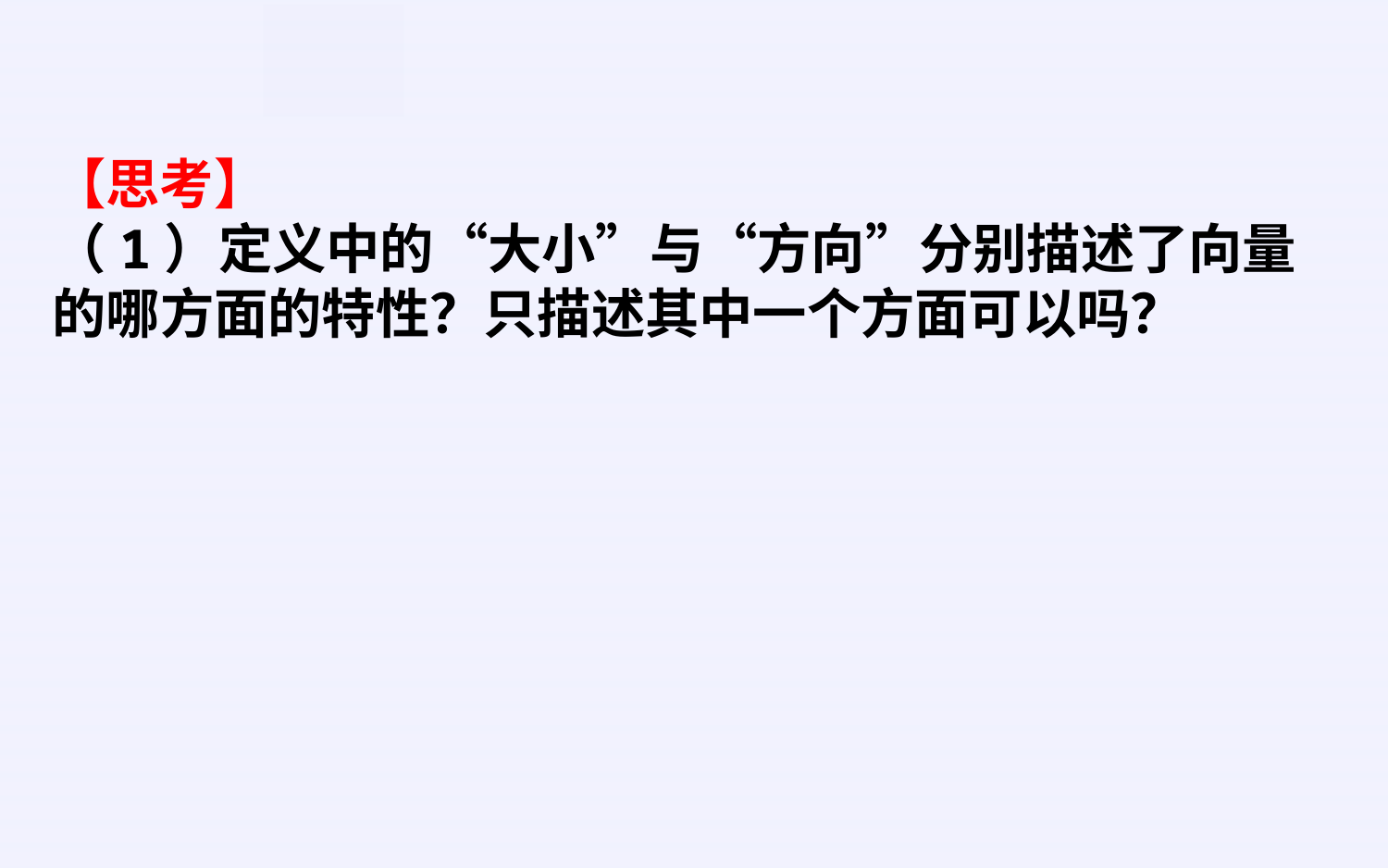

【思考】
（1）定义中的“大小”与“方向”分别描述了向量的哪方面的特性？只描述其中一个方面可以吗？